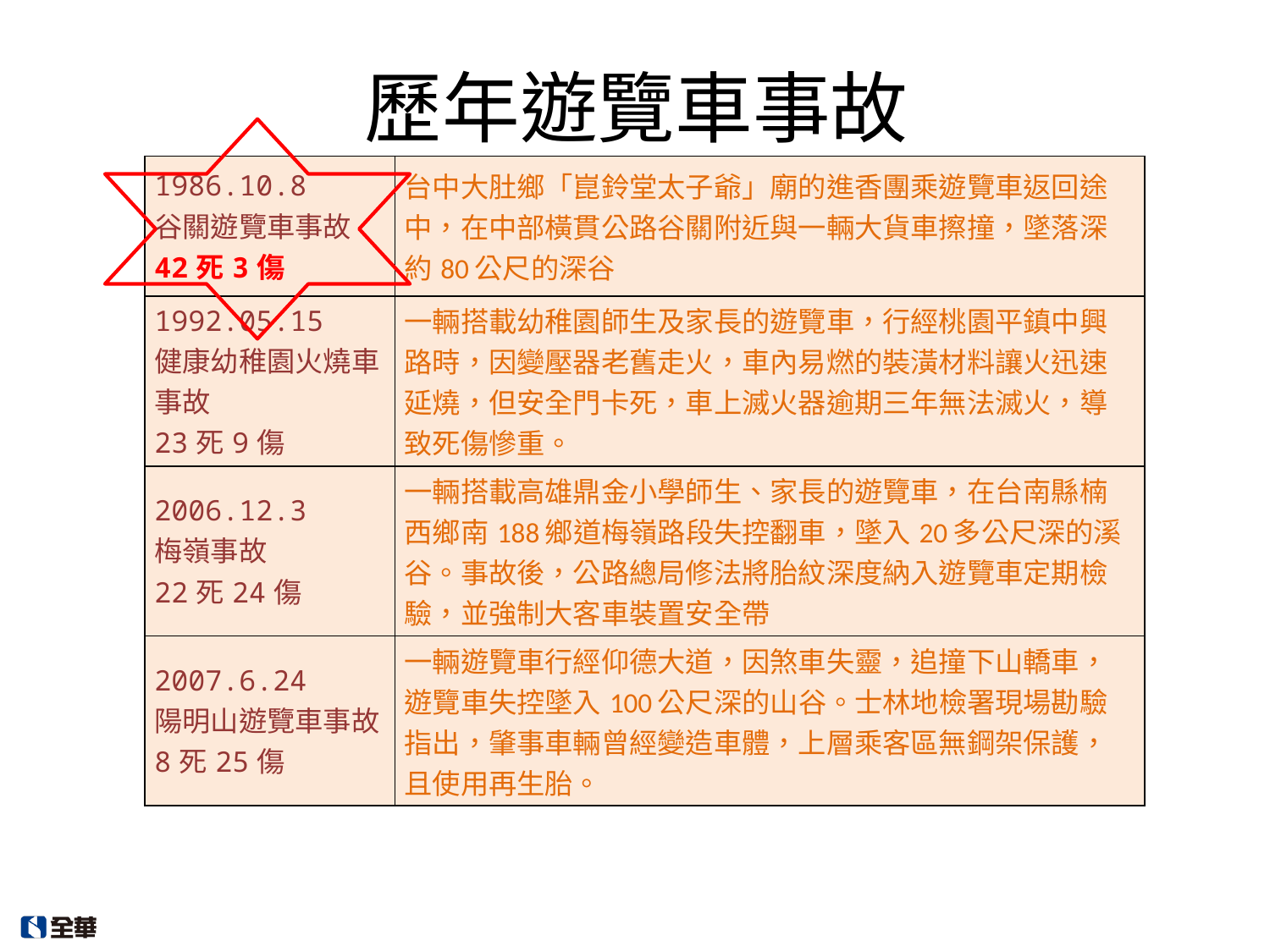

# 歷年遊覽車事故

| 1986.10.8 谷關遊覽車事故 42死3傷 | 台中大肚鄉「崑鈴堂太子爺」廟的進香團乘遊覽車返回途中，在中部橫貫公路谷關附近與一輛大貨車擦撞，墜落深約80公尺的深谷 |
| --- | --- |
| 1992.05.15 健康幼稚園火燒車事故 23死9傷 | 一輛搭載幼稚園師生及家長的遊覽車，行經桃園平鎮中興路時，因變壓器老舊走火，車內易燃的裝潢材料讓火迅速延燒，但安全門卡死，車上滅火器逾期三年無法滅火，導致死傷慘重。 |
| 2006.12.3 梅嶺事故 22死24傷 | 一輛搭載高雄鼎金小學師生、家長的遊覽車，在台南縣楠西鄉南188鄉道梅嶺路段失控翻車，墜入20多公尺深的溪谷。事故後，公路總局修法將胎紋深度納入遊覽車定期檢驗，並強制大客車裝置安全帶 |
| 2007.6.24 陽明山遊覽車事故 8死25傷 | 一輛遊覽車行經仰德大道，因煞車失靈，追撞下山轎車，遊覽車失控墜入100公尺深的山谷。士林地檢署現場勘驗指出，肇事車輛曾經變造車體，上層乘客區無鋼架保護，且使用再生胎。 |